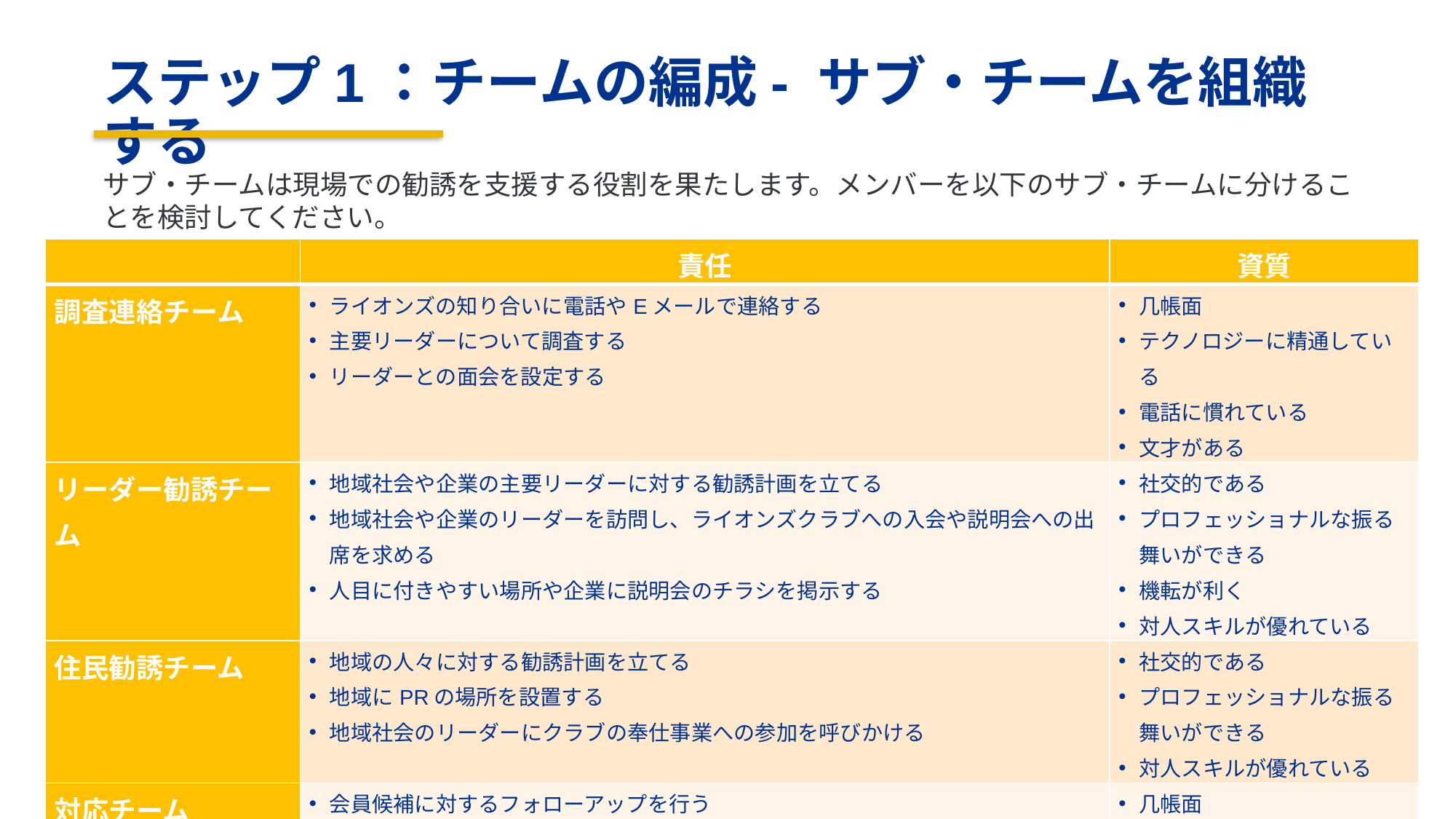

ステップ1：チームの編成- サブ・チームを組織する

サブ・チームは現場での勧誘を支援する役割を果たします。メンバーを以下のサブ・チームに分けることを検討してください。
|  | 責任 | 資質 |
| --- | --- | --- |
| 調査連絡チーム | ライオンズの知り合いに電話やEメールで連絡する 主要リーダーについて調査する リーダーとの面会を設定する | 几帳面 テクノロジーに精通している 電話に慣れている 文才がある |
| リーダー勧誘チーム | 地域社会や企業の主要リーダーに対する勧誘計画を立てる 地域社会や企業のリーダーを訪問し、ライオンズクラブへの入会や説明会への出席を求める 人目に付きやすい場所や企業に説明会のチラシを掲示する | 社交的である プロフェッショナルな振る舞いができる 機転が利く 対人スキルが優れている |
| 住民勧誘チーム | 地域の人々に対する勧誘計画を立てる 地域にPRの場所を設置する 地域社会のリーダーにクラブの奉仕事業への参加を呼びかける | 社交的である プロフェッショナルな振る舞いができる 対人スキルが優れている |
| 対応チーム | 会員候補に対するフォローアップを行う 新会員に会合の日時や最新情報を伝える | 几帳面 テクノロジーに精通している 電話に慣れている 文才がある |